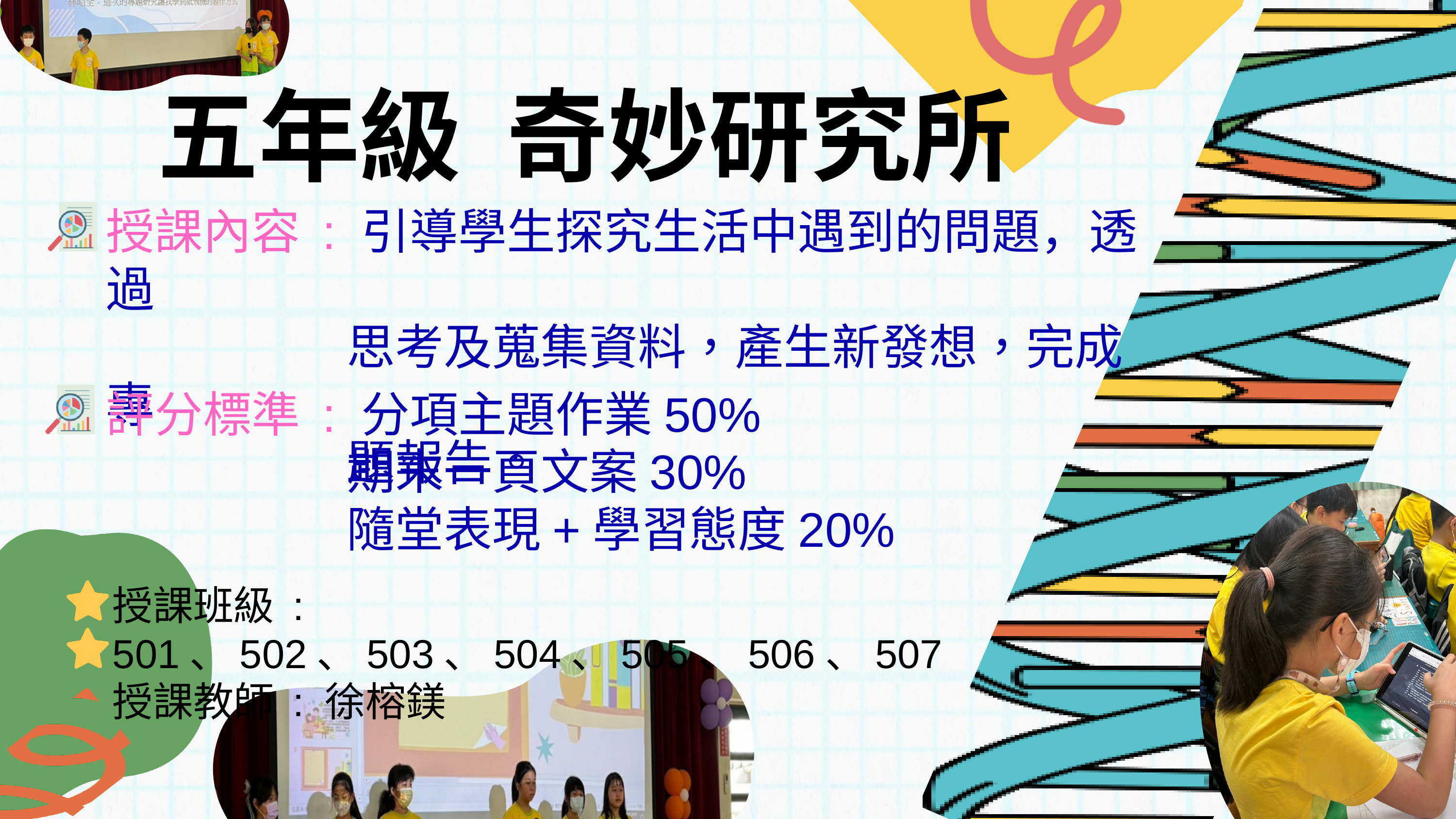

五年級  奇妙研究所
授課內容 : 引導學生探究生活中遇到的問題，透過
                     思考及蒐集資料，產生新發想，完成專
                     題報告。

評分標準 : 分項主題作業50%
                     期末一頁文案30%
                     隨堂表現+學習態度20%

授課班級 : 501、502、503、504、505、506、507
授課教師 : 徐榕鎂